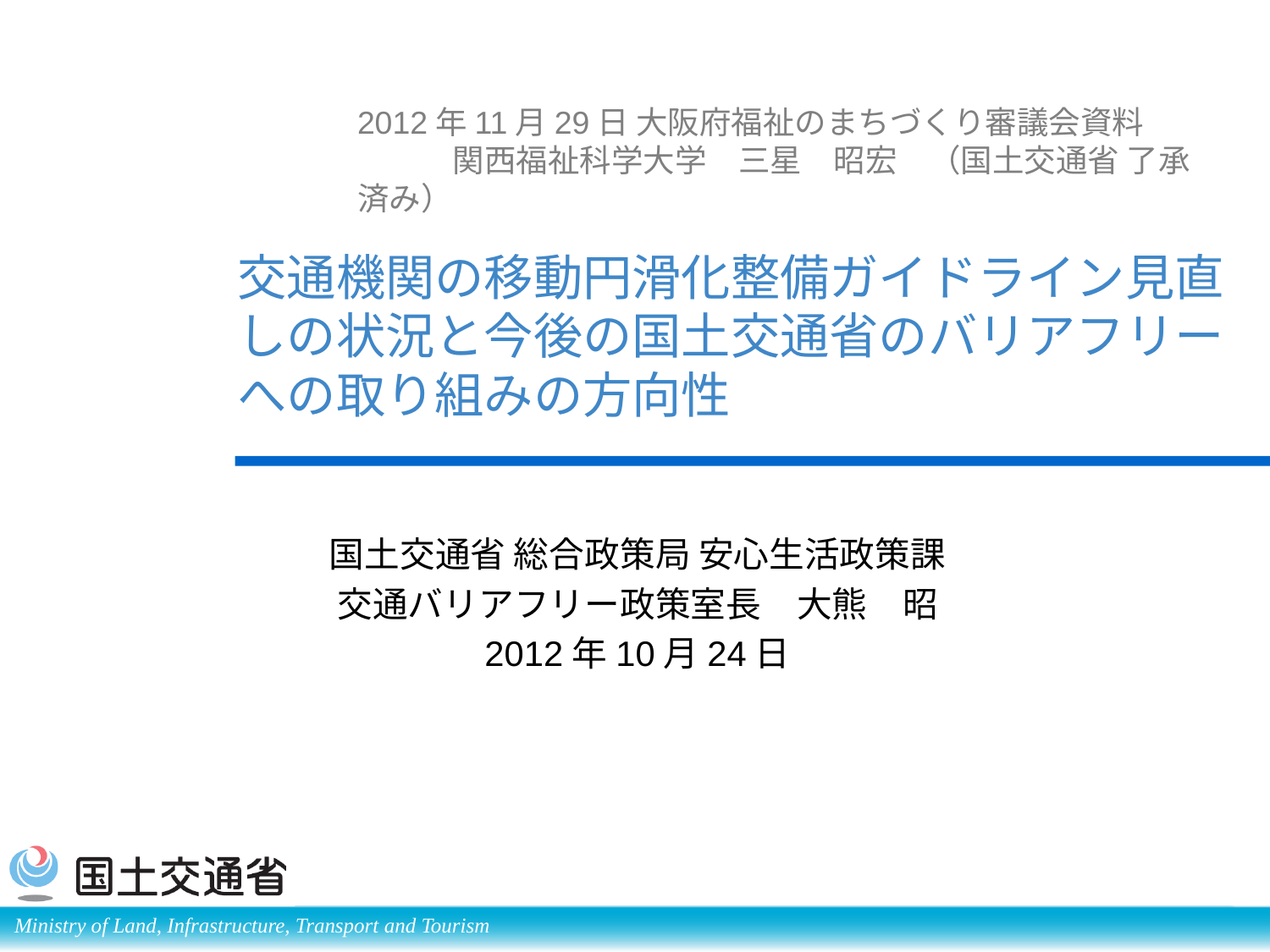

2012年11月29日 大阪府福祉のまちづくり審議会資料
　　　関西福祉科学大学　三星　昭宏　（国土交通省 了承済み）
# 交通機関の移動円滑化整備ガイドライン見直しの状況と今後の国土交通省のバリアフリーへの取り組みの方向性
国土交通省 総合政策局 安心生活政策課
交通バリアフリー政策室長　大熊　昭
2012年10月24日